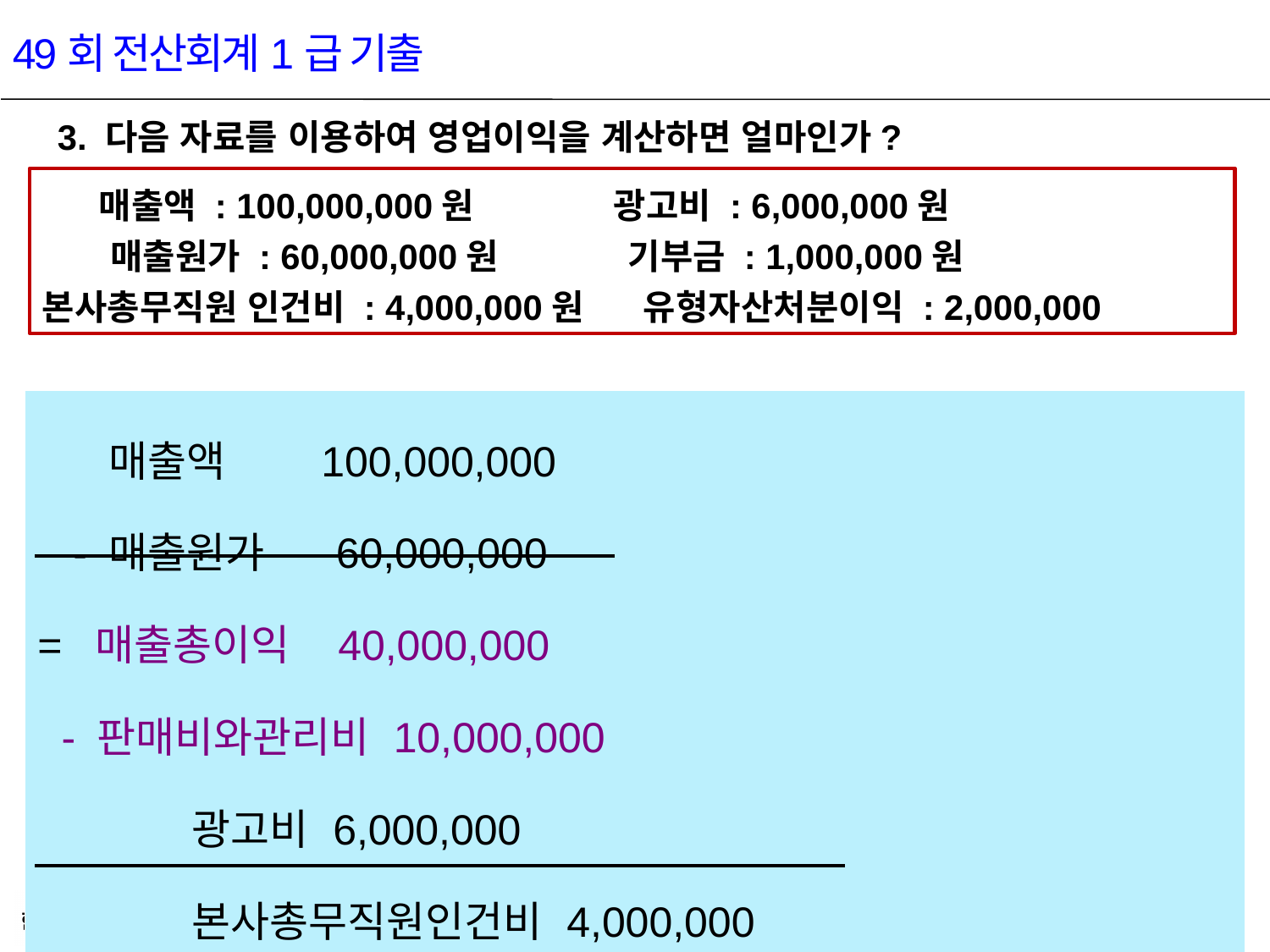

49회 전산회계1급 기출
3. 다음 자료를 이용하여 영업이익을 계산하면 얼마인가?
      매출액 : 100,000,000원              광고비 : 6,000,000원
      매출원가 : 60,000,000원             기부금 : 1,000,000원
본사총무직원 인건비 : 4,000,000원      유형자산처분이익 : 2,000,000
| 매출액 100,000,000 - 매출원가 60,000,000 = 매출총이익 40,000,000 - 판매비와관리비 10,000,000 광고비 6,000,000 본사총무직원인건비 4,000,000 = 영업이익 30,000,000 |
| --- |
23